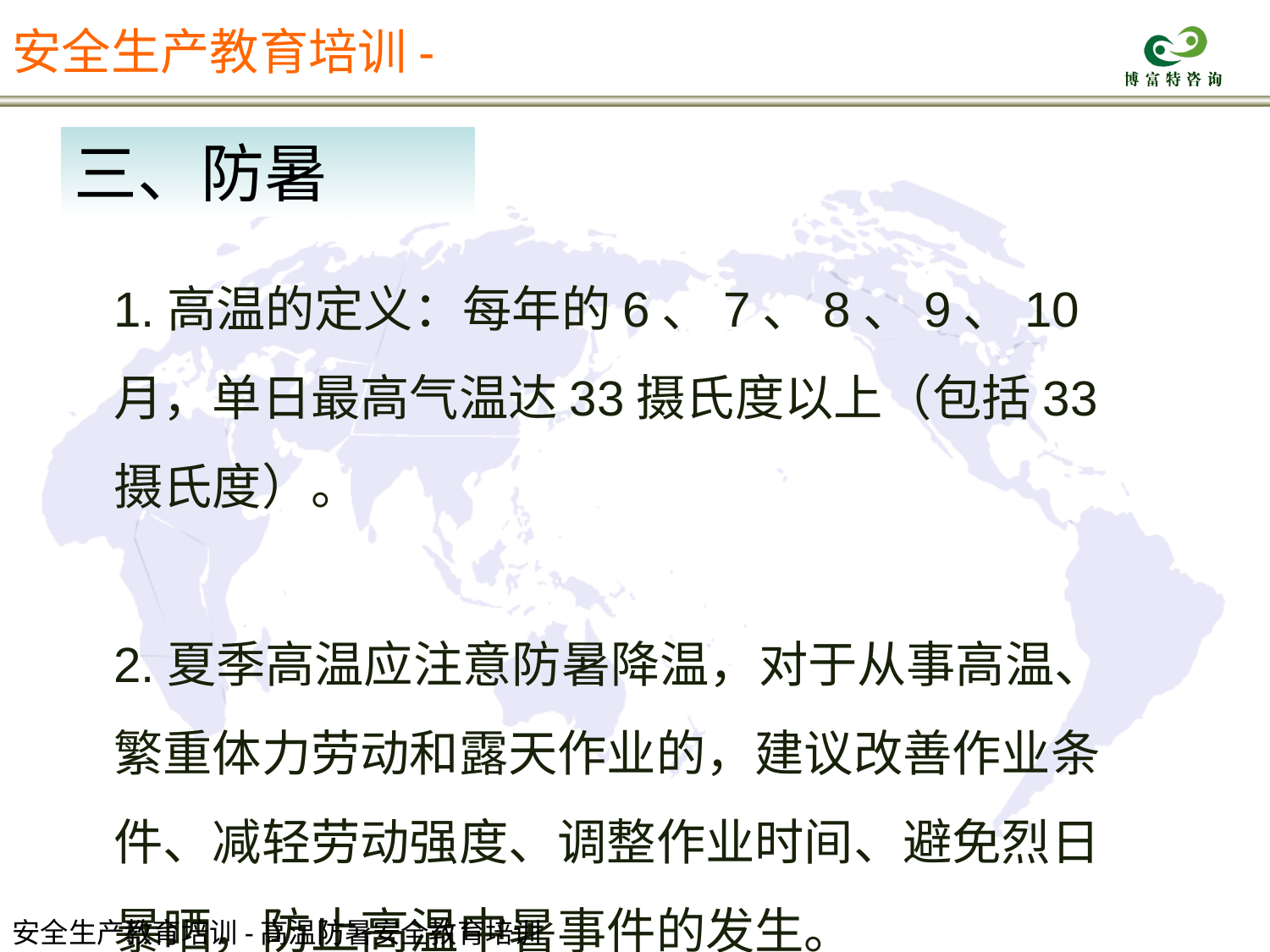

安全生产教育培训-
三、防暑
1.高温的定义：每年的6、7、8、9、10月，单日最高气温达33摄氏度以上（包括33摄氏度）。

2.夏季高温应注意防暑降温，对于从事高温、繁重体力劳动和露天作业的，建议改善作业条件、减轻劳动强度、调整作业时间、避免烈日暴晒，防止高温中暑事件的发生。
15
安全生产教育培训-高温防暑安全教育培训